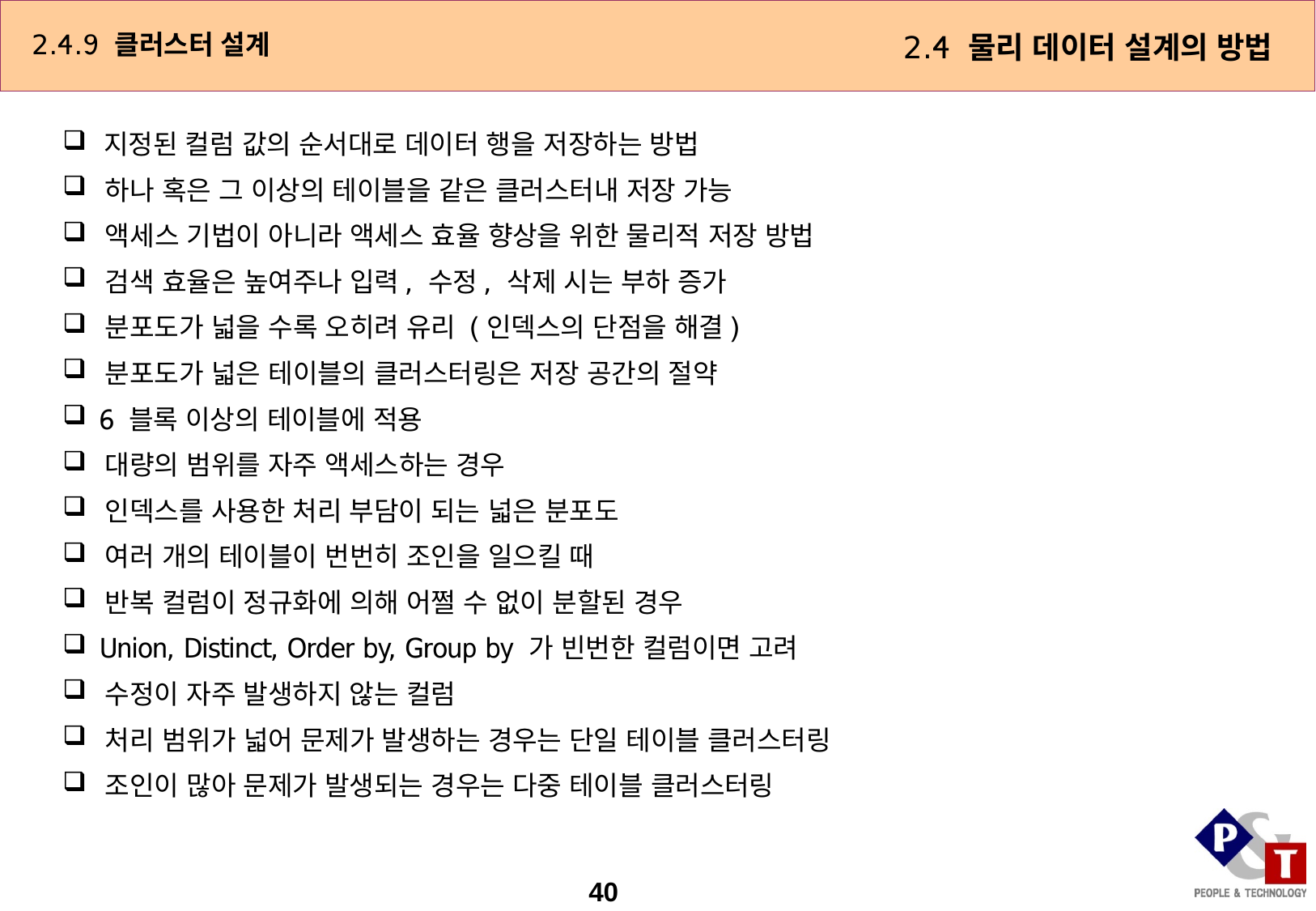

2.4.9 클러스터 설계
2.4 물리 데이터 설계의 방법
 지정된 컬럼 값의 순서대로 데이터 행을 저장하는 방법
 하나 혹은 그 이상의 테이블을 같은 클러스터내 저장 가능
 액세스 기법이 아니라 액세스 효율 향상을 위한 물리적 저장 방법
 검색 효율은 높여주나 입력, 수정, 삭제 시는 부하 증가
 분포도가 넓을 수록 오히려 유리 (인덱스의 단점을 해결)
 분포도가 넓은 테이블의 클러스터링은 저장 공간의 절약
 6 블록 이상의 테이블에 적용
 대량의 범위를 자주 액세스하는 경우
 인덱스를 사용한 처리 부담이 되는 넓은 분포도
 여러 개의 테이블이 번번히 조인을 일으킬 때
 반복 컬럼이 정규화에 의해 어쩔 수 없이 분할된 경우
 Union, Distinct, Order by, Group by 가 빈번한 컬럼이면 고려
 수정이 자주 발생하지 않는 컬럼
 처리 범위가 넓어 문제가 발생하는 경우는 단일 테이블 클러스터링
 조인이 많아 문제가 발생되는 경우는 다중 테이블 클러스터링